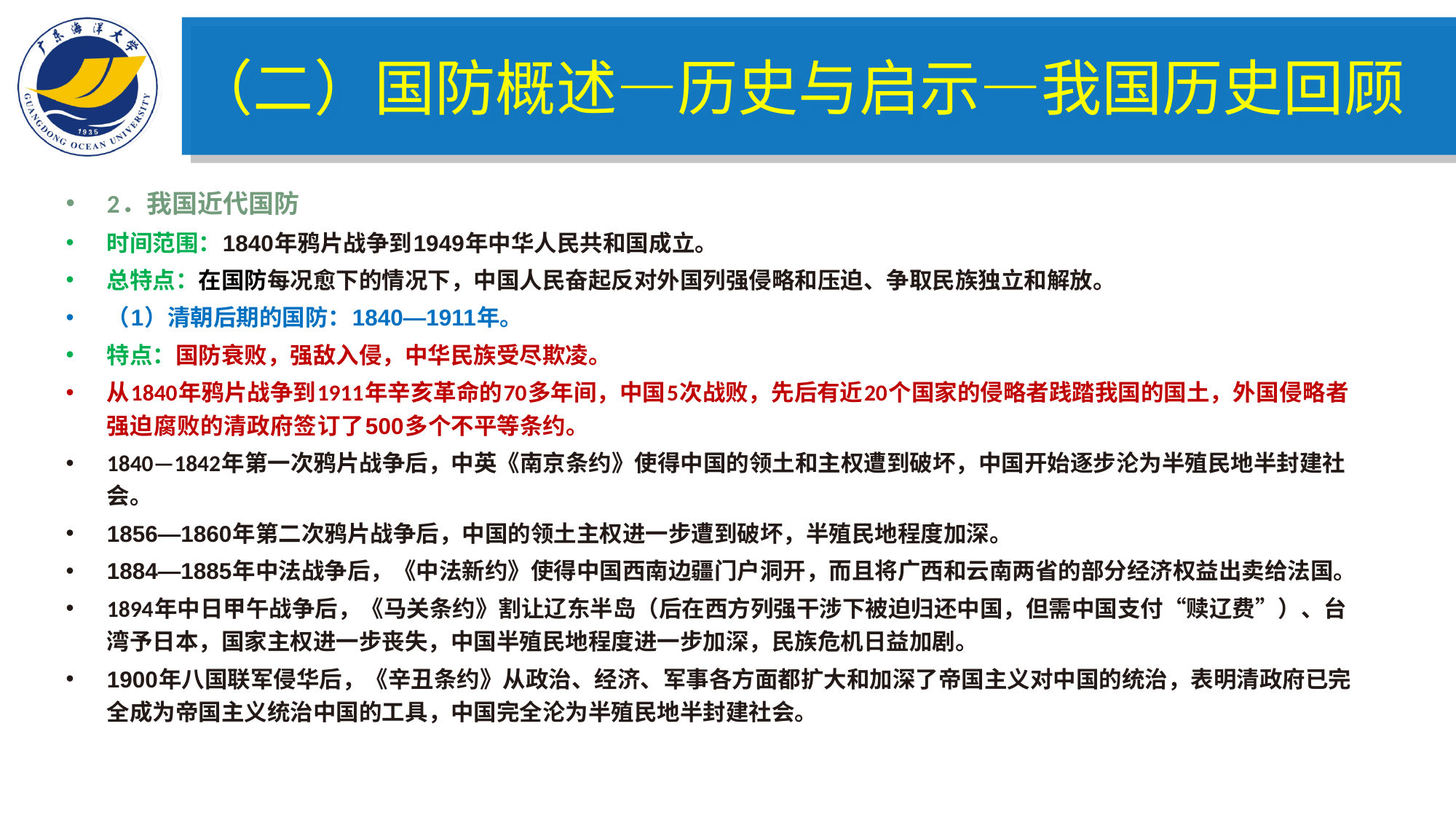

（二）国防概述—历史与启示—我国历史回顾
2．我国近代国防
时间范围：1840年鸦片战争到1949年中华人民共和国成立。
总特点：在国防每况愈下的情况下，中国人民奋起反对外国列强侵略和压迫、争取民族独立和解放。
（1）清朝后期的国防：1840—1911年。
特点：国防衰败，强敌入侵，中华民族受尽欺凌。
从1840年鸦片战争到1911年辛亥革命的70多年间，中国5次战败，先后有近20个国家的侵略者践踏我国的国土，外国侵略者强迫腐败的清政府签订了500多个不平等条约。
1840—1842年第一次鸦片战争后，中英《南京条约》使得中国的领土和主权遭到破坏，中国开始逐步沦为半殖民地半封建社会。
1856—1860年第二次鸦片战争后，中国的领土主权进一步遭到破坏，半殖民地程度加深。
1884—1885年中法战争后，《中法新约》使得中国西南边疆门户洞开，而且将广西和云南两省的部分经济权益出卖给法国。
1894年中日甲午战争后，《马关条约》割让辽东半岛（后在西方列强干涉下被迫归还中国，但需中国支付“赎辽费”）、台湾予日本，国家主权进一步丧失，中国半殖民地程度进一步加深，民族危机日益加剧。
1900年八国联军侵华后，《辛丑条约》从政治、经济、军事各方面都扩大和加深了帝国主义对中国的统治，表明清政府已完全成为帝国主义统治中国的工具，中国完全沦为半殖民地半封建社会。